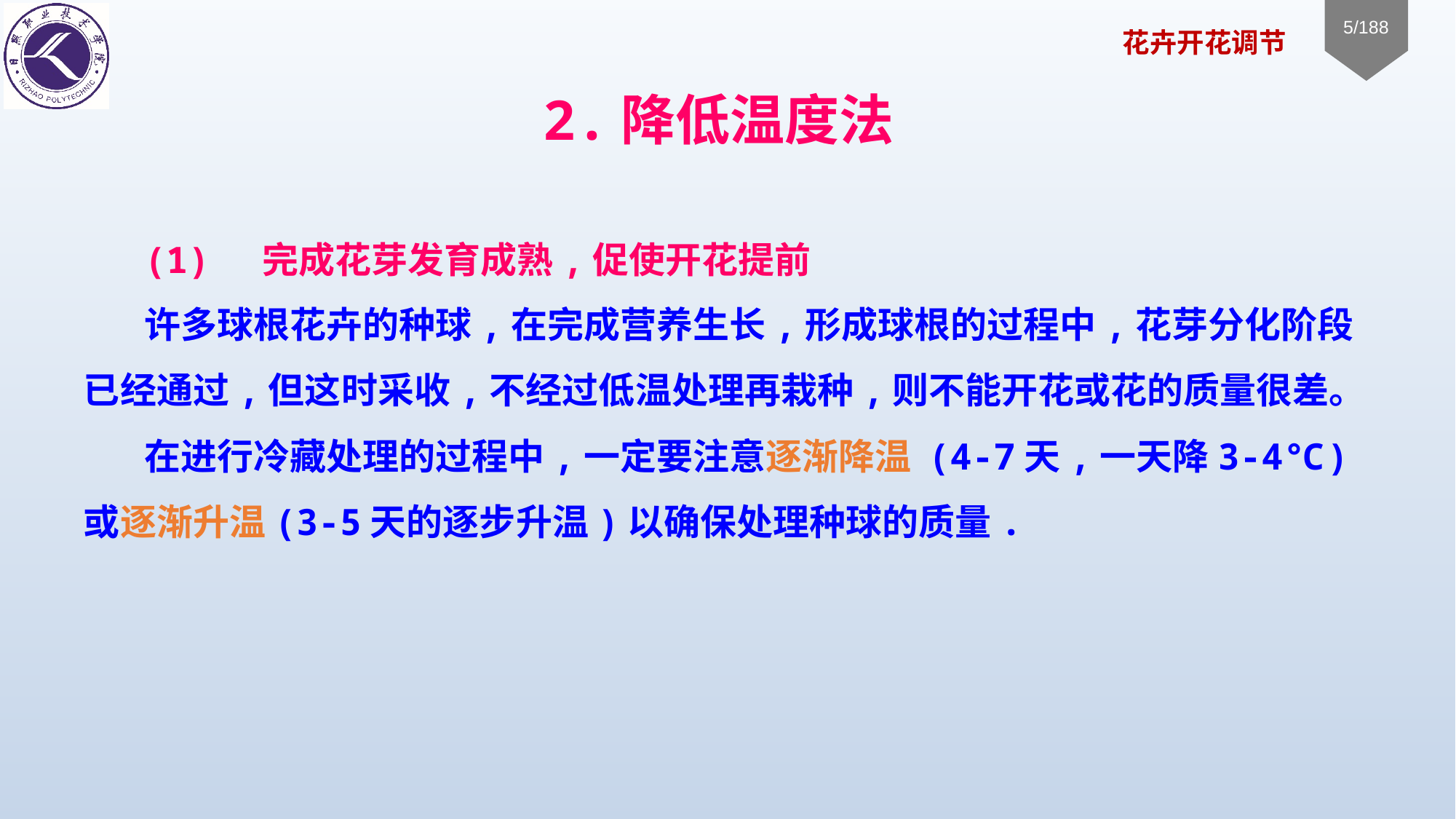

# 2.降低温度法
(1)  完成花芽发育成熟,促使开花提前
许多球根花卉的种球,在完成营养生长,形成球根的过程中,花芽分化阶段已经通过,但这时采收,不经过低温处理再栽种,则不能开花或花的质量很差。
在进行冷藏处理的过程中,一定要注意逐渐降温 (4-7天,一天降3-4℃)或逐渐升温(3-5天的逐步升温)以确保处理种球的质量.